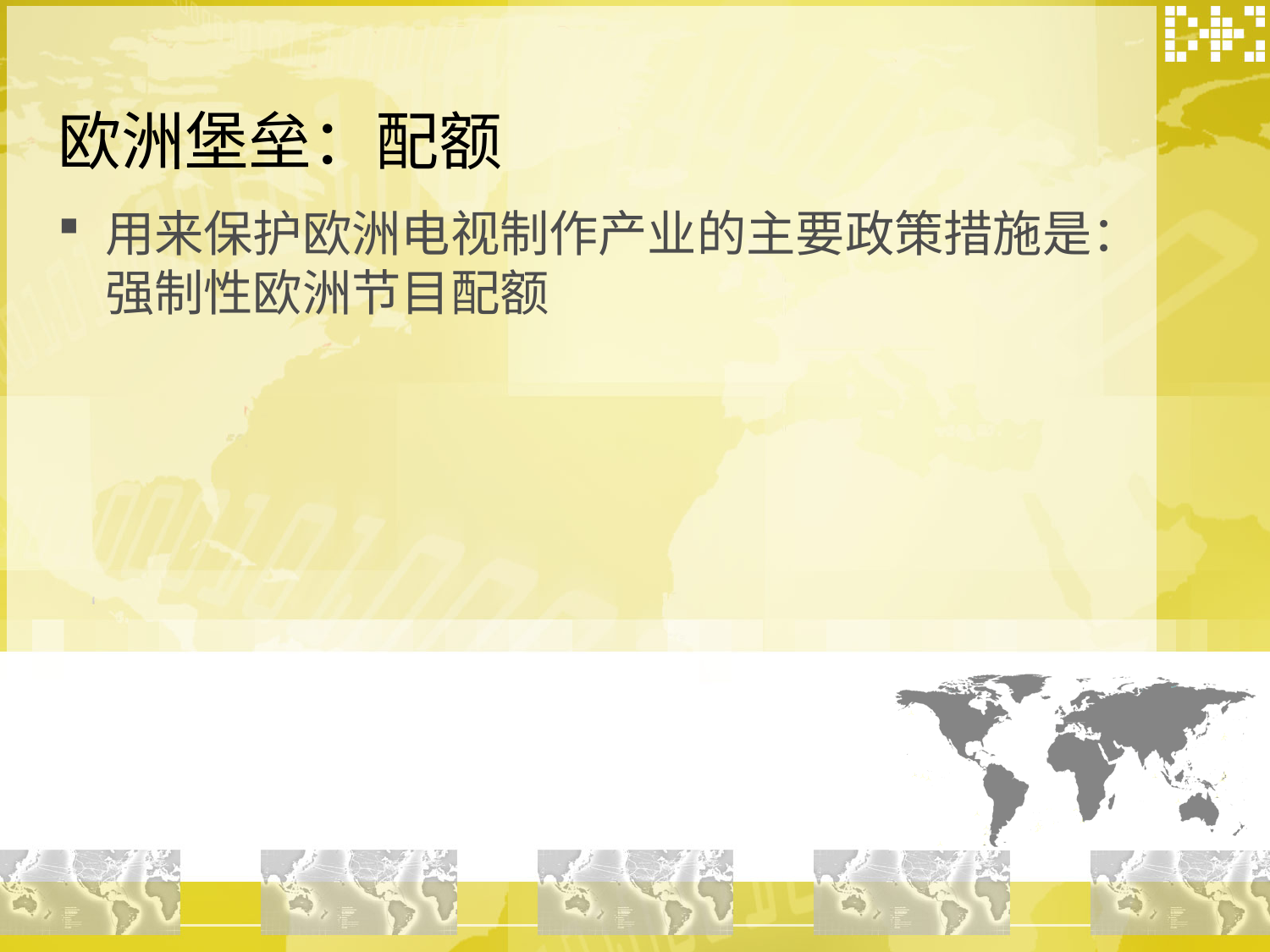

# 欧洲堡垒：配额
用来保护欧洲电视制作产业的主要政策措施是：强制性欧洲节目配额